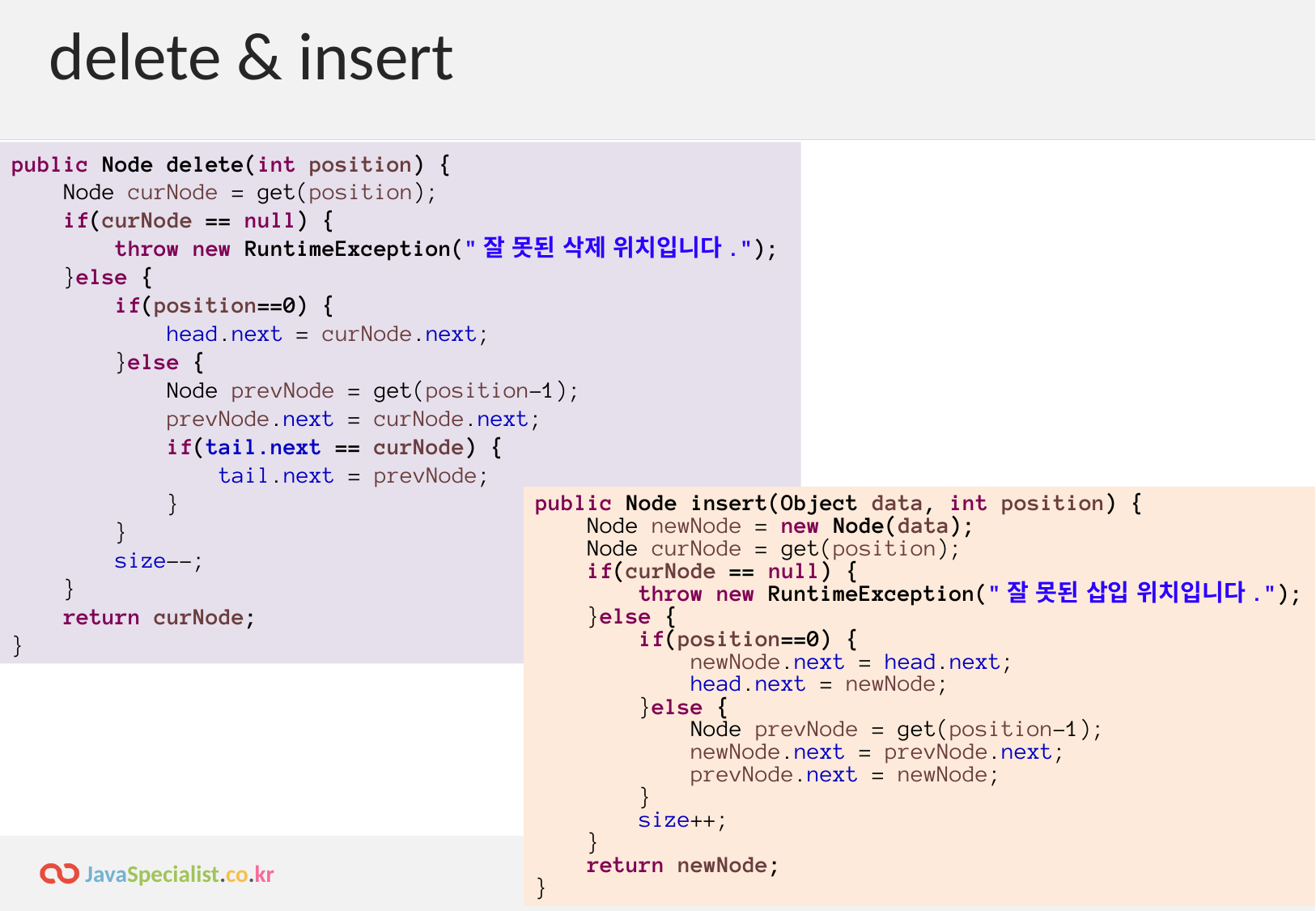

# delete & insert

public Node delete(int position) {
    Node curNode = get(position);
    if(curNode == null) {
        throw new RuntimeException("잘 못된 삭제 위치입니다.");
    }else {
        if(position==0) {
            head.next = curNode.next;
        }else {
            Node prevNode = get(position-1);
            prevNode.next = curNode.next;
            if(tail.next == curNode) {
                tail.next = prevNode;
            }
        }
        size--;
    }
    return curNode;
}
public Node insert(Object data, int position) {
    Node newNode = new Node(data);
    Node curNode = get(position);
    if(curNode == null) {
        throw new RuntimeException("잘 못된 삽입 위치입니다.");
    }else {
        if(position==0) {
            newNode.next = head.next;
            head.next = newNode;
        }else {
            Node prevNode = get(position-1);
            newNode.next = prevNode.next;
            prevNode.next = newNode;
        }
        size++;
    }
    return newNode;
}